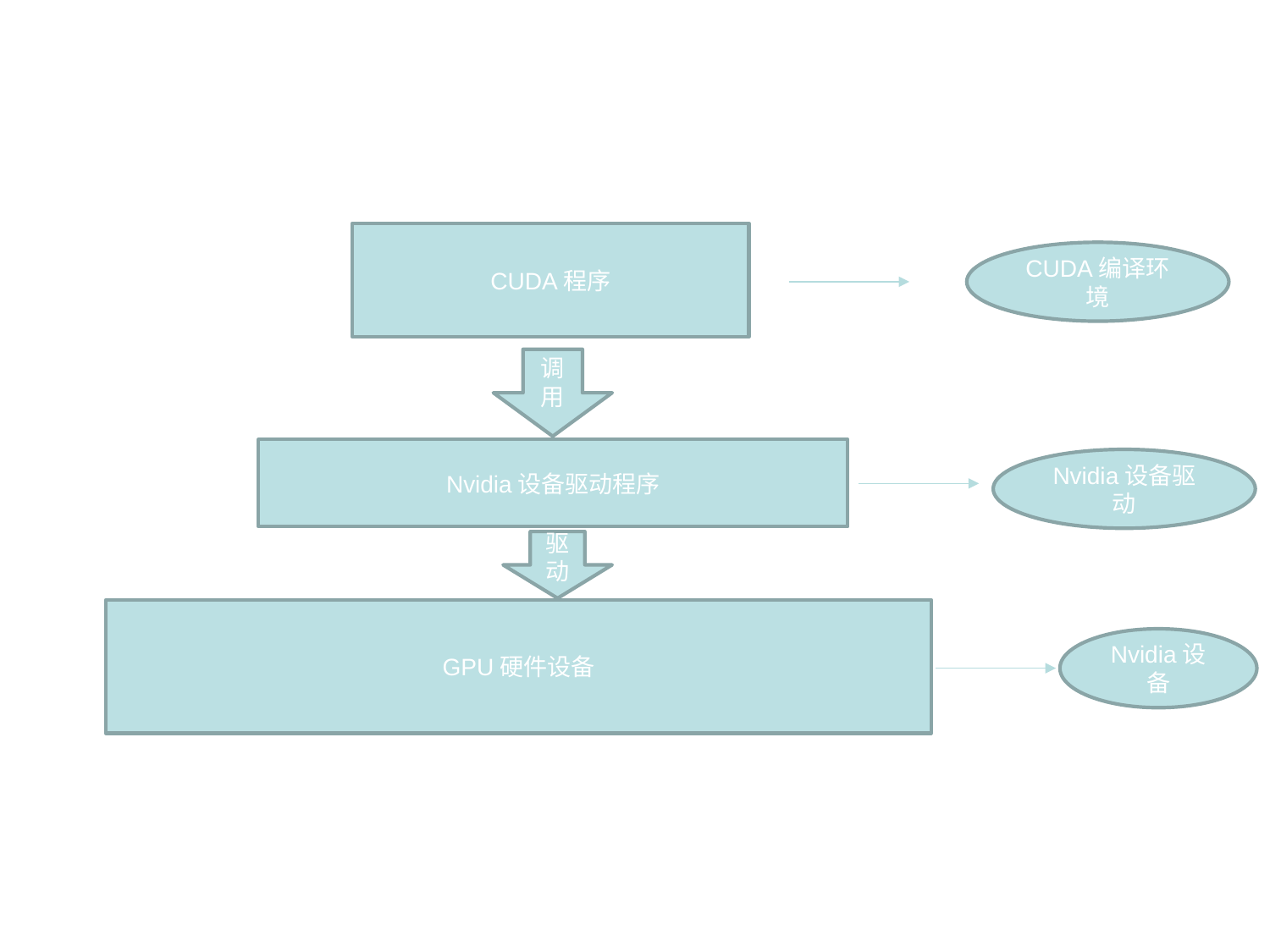

CUDA程序
CUDA编译环境
调用
Nvidia设备驱动程序
Nvidia设备驱动
驱动
GPU硬件设备
Nvidia设备